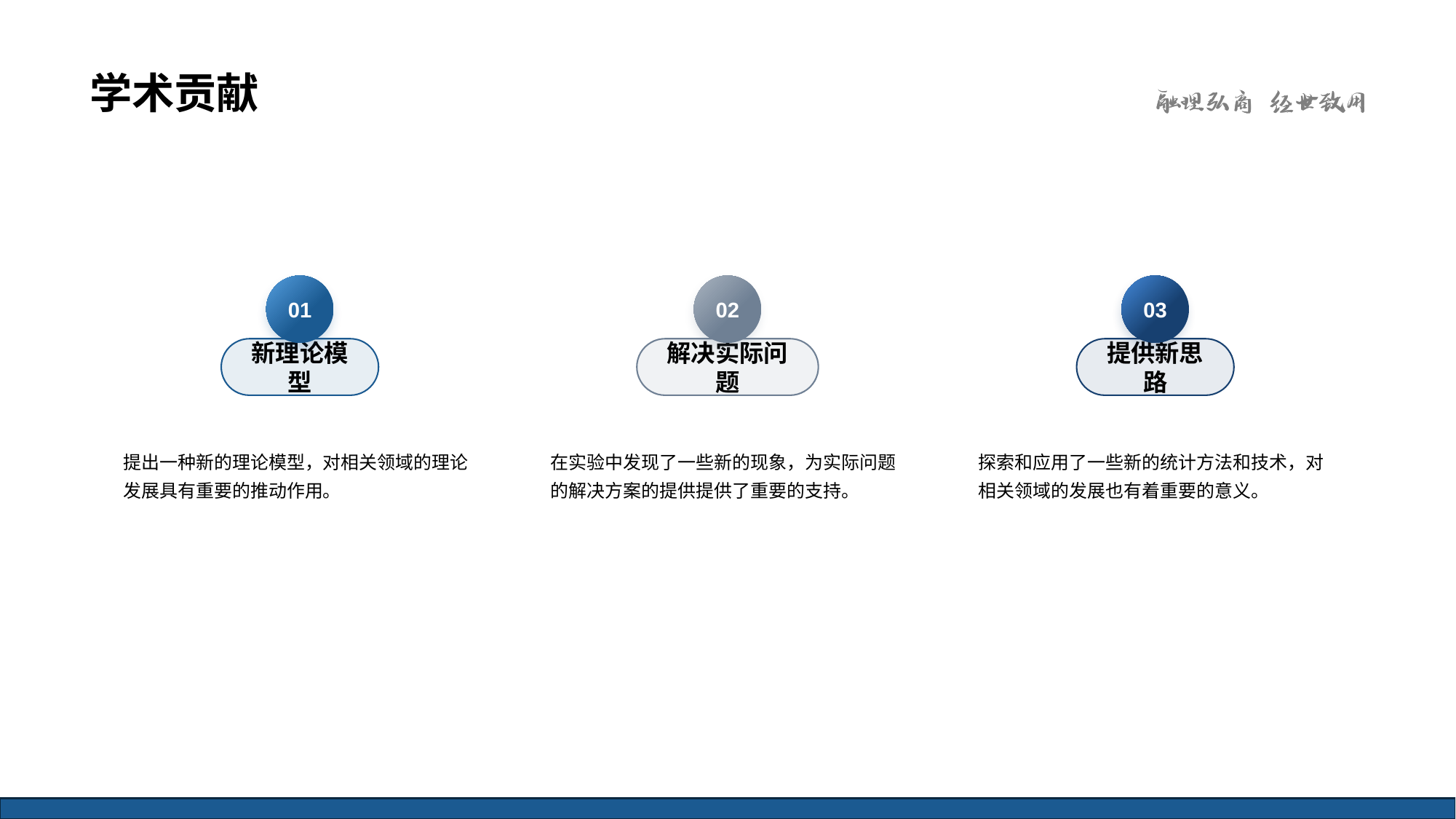

# 学术贡献
01
02
03
新理论模型
解决实际问题
提供新思路
提出一种新的理论模型，对相关领域的理论发展具有重要的推动作用。
在实验中发现了一些新的现象，为实际问题的解决方案的提供提供了重要的支持。
探索和应用了一些新的统计方法和技术，对相关领域的发展也有着重要的意义。